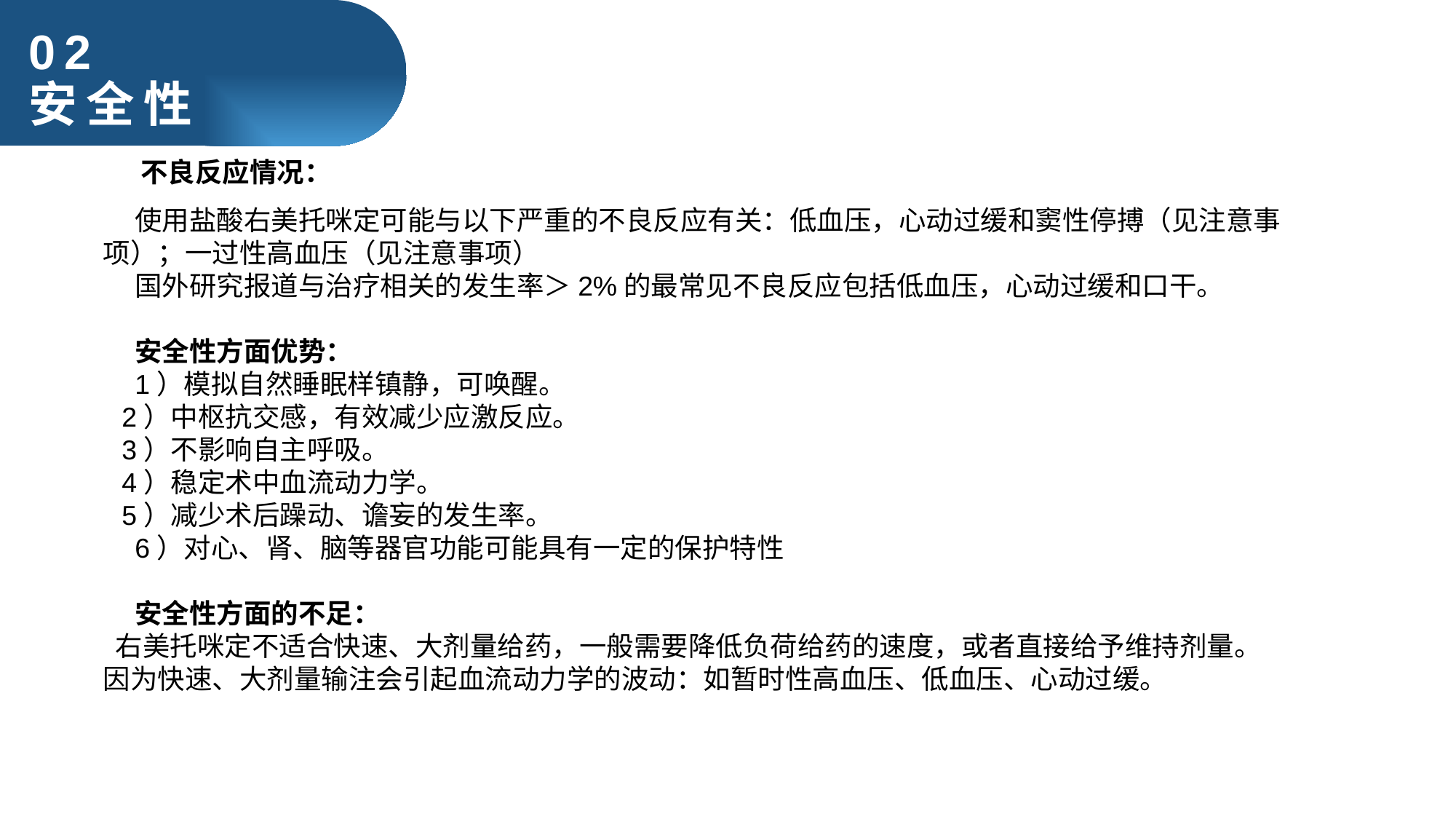

02
安全性
不良反应情况：
使用盐酸右美托咪定可能与以下严重的不良反应有关：低血压，心动过缓和窦性停搏（见注意事项）；一过性高血压（见注意事项）
国外研究报道与治疗相关的发生率＞2%的最常见不良反应包括低血压，心动过缓和口干。

安全性方面优势：
1）模拟⾃然睡眠样镇静，可唤醒。
  2）中枢抗交感，有效减少应激反应。
  3）不影响⾃主呼吸。
  4）稳定术中⾎流动⼒学。
  5）减少术后躁动、谵妄的发⽣率。
6）对⼼、肾、脑等器官功能可能具有⼀定的保护特性

安全性方面的不足：
  右美托咪定不适合快速、⼤剂量给药，⼀般需要降低负荷给药的速度，或者直接给予维持剂量。因为快速、⼤剂量输注会引起⾎流动⼒学的波动：如暂时性⾼⾎压、低⾎压、⼼动过缓。